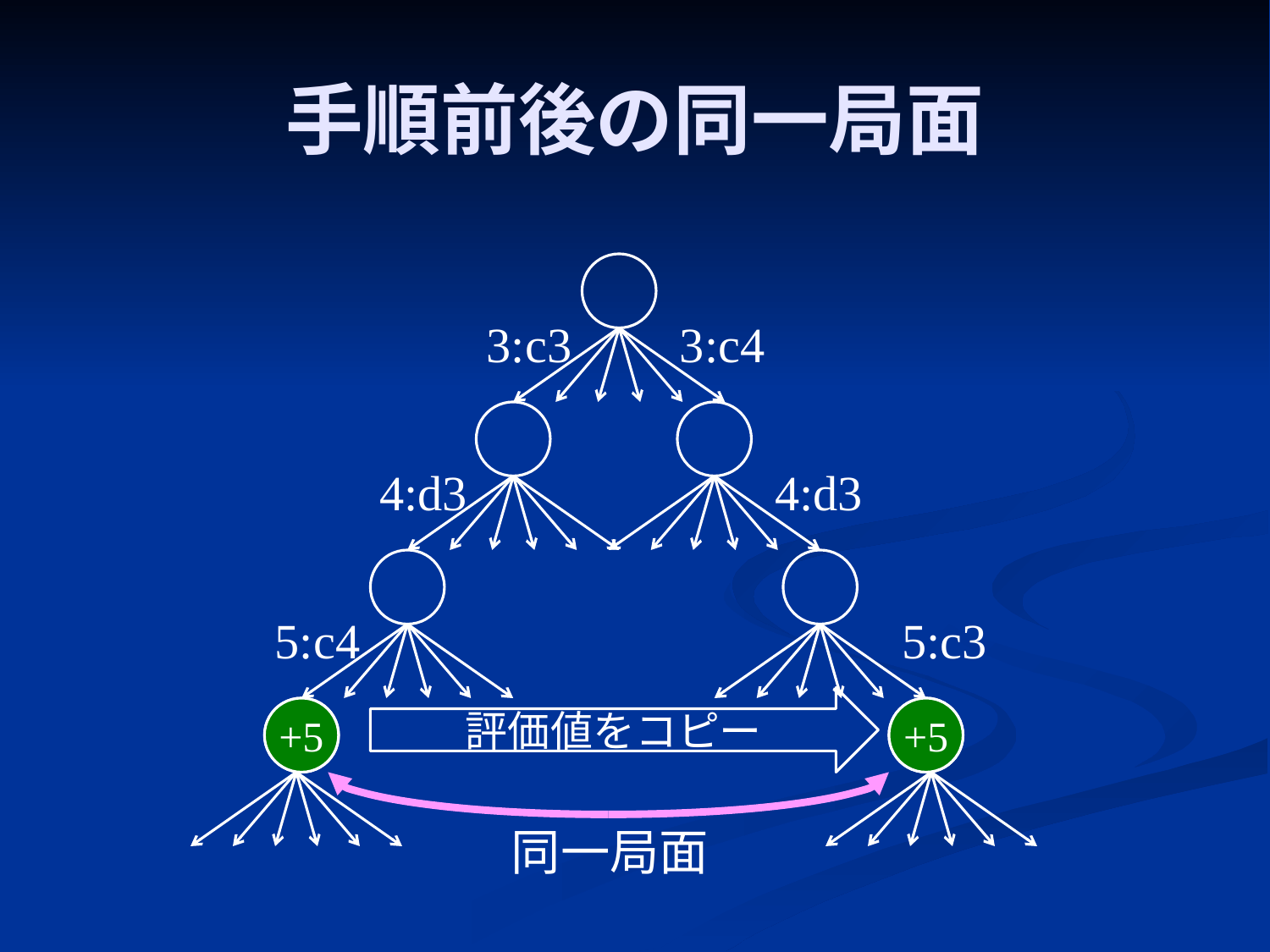

# 手順前後の同一局面

3:c3
3:c4

4:d3
4:d3

5:c4
5:c3
評価値をコピー
+5

+5

同一局面